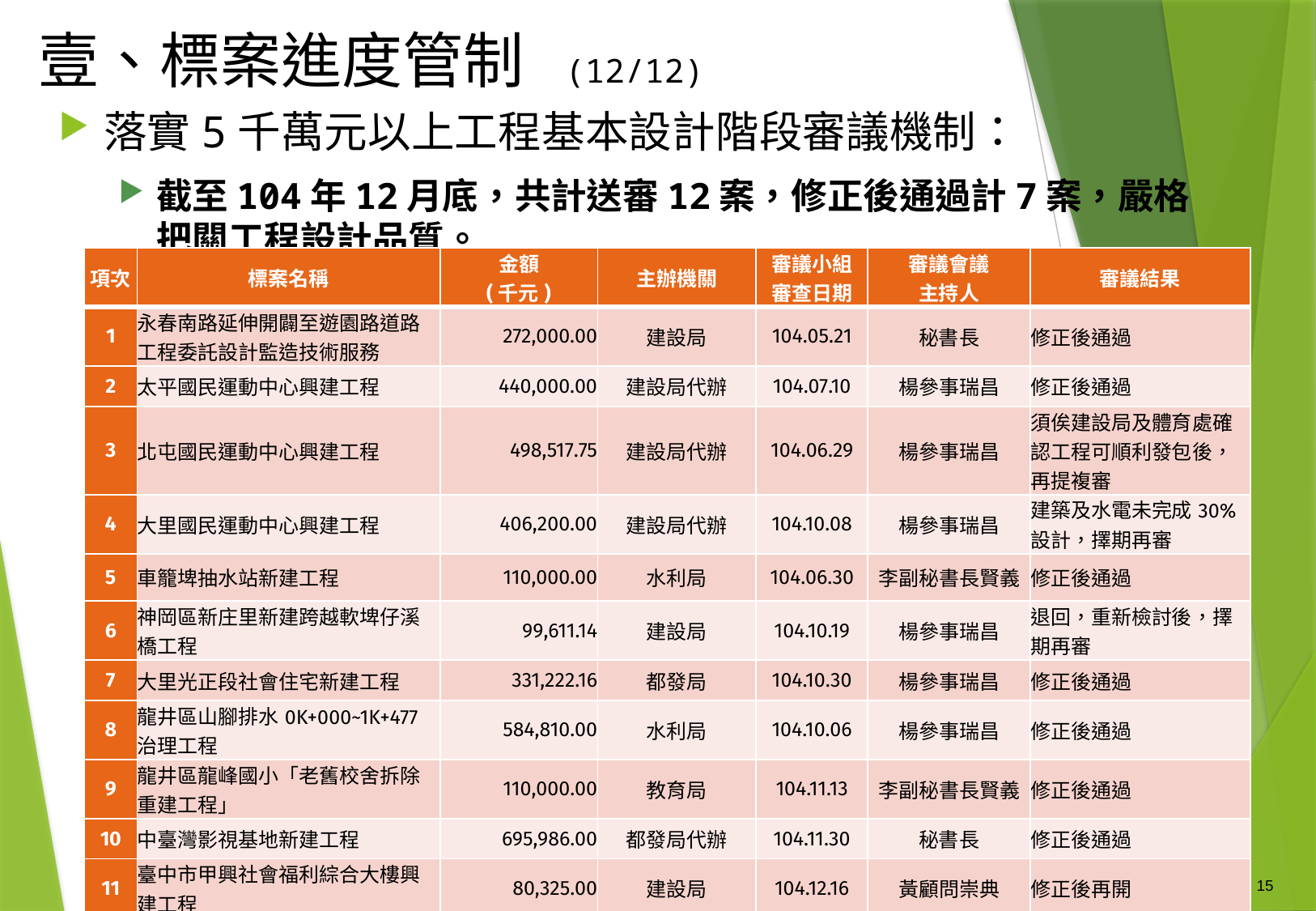

# 壹、標案進度管制  (12/12)
落實5千萬元以上工程基本設計階段審議機制：
截至104年12月底，共計送審12案，修正後通過計7案，嚴格把關工程設計品質。

| 項次 | 標案名稱 | 金額 (千元) | 主辦機關 | 審議小組 審查日期 | 審議會議 主持人 | 審議結果 |
| --- | --- | --- | --- | --- | --- | --- |
| 1 | 永春南路延伸開闢至遊園路道路工程委託設計監造技術服務 | 272,000.00 | 建設局 | 104.05.21 | 秘書長 | 修正後通過 |
| 2 | 太平國民運動中心興建工程 | 440,000.00 | 建設局代辦 | 104.07.10 | 楊參事瑞昌 | 修正後通過 |
| 3 | 北屯國民運動中心興建工程 | 498,517.75 | 建設局代辦 | 104.06.29 | 楊參事瑞昌 | 須俟建設局及體育處確認工程可順利發包後，再提複審 |
| 4 | 大里國民運動中心興建工程 | 406,200.00 | 建設局代辦 | 104.10.08 | 楊參事瑞昌 | 建築及水電未完成30%設計，擇期再審 |
| 5 | 車籠埤抽水站新建工程 | 110,000.00 | 水利局 | 104.06.30 | 李副秘書長賢義 | 修正後通過 |
| 6 | 神岡區新庄里新建跨越軟埤仔溪橋工程 | 99,611.14 | 建設局 | 104.10.19 | 楊參事瑞昌 | 退回，重新檢討後，擇期再審 |
| 7 | 大里光正段社會住宅新建工程 | 331,222.16 | 都發局 | 104.10.30 | 楊參事瑞昌 | 修正後通過 |
| 8 | 龍井區山腳排水0K+000~1K+477治理工程 | 584,810.00 | 水利局 | 104.10.06 | 楊參事瑞昌 | 修正後通過 |
| 9 | 龍井區龍峰國小「老舊校舍拆除重建工程」 | 110,000.00 | 教育局 | 104.11.13 | 李副秘書長賢義 | 修正後通過 |
| 10 | 中臺灣影視基地新建工程 | 695,986.00 | 都發局代辦 | 104.11.30 | 秘書長 | 修正後通過 |
| 11 | 臺中市甲興社會福利綜合大樓興建工程 | 80,325.00 | 建設局 | 104.12.16 | 黃顧問崇典 | 修正後再開 |
| 12 | 臺中市水湳國際會展中心」之基本設計成果報告書 | 5,816,583.00 | 經發局 | 104.12.31 | 秘書長 | 修正後再開 |
15